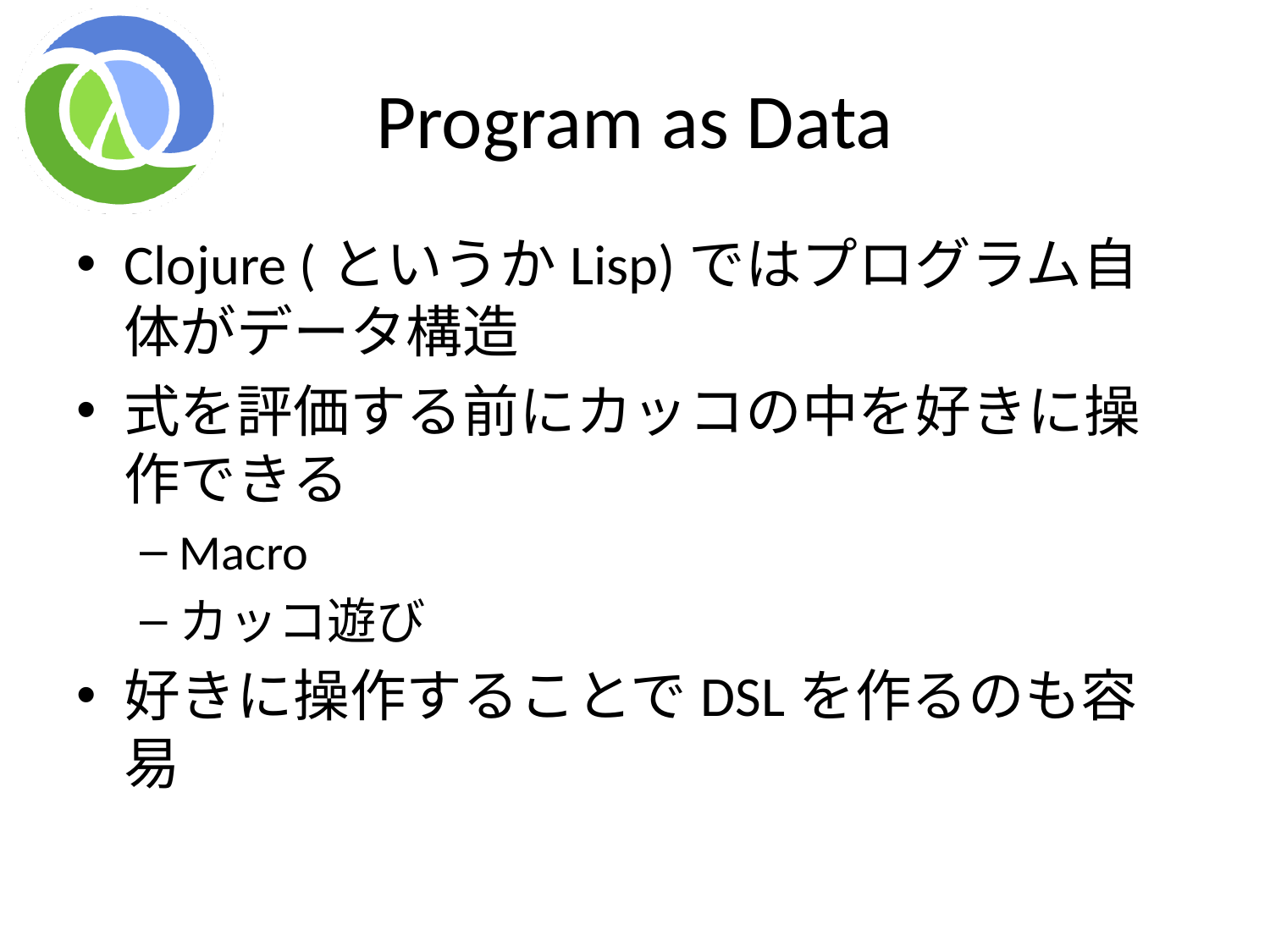

# Program as Data
Clojure (というかLisp)ではプログラム自体がデータ構造
式を評価する前にカッコの中を好きに操作できる
Macro
カッコ遊び
好きに操作することでDSLを作るのも容易